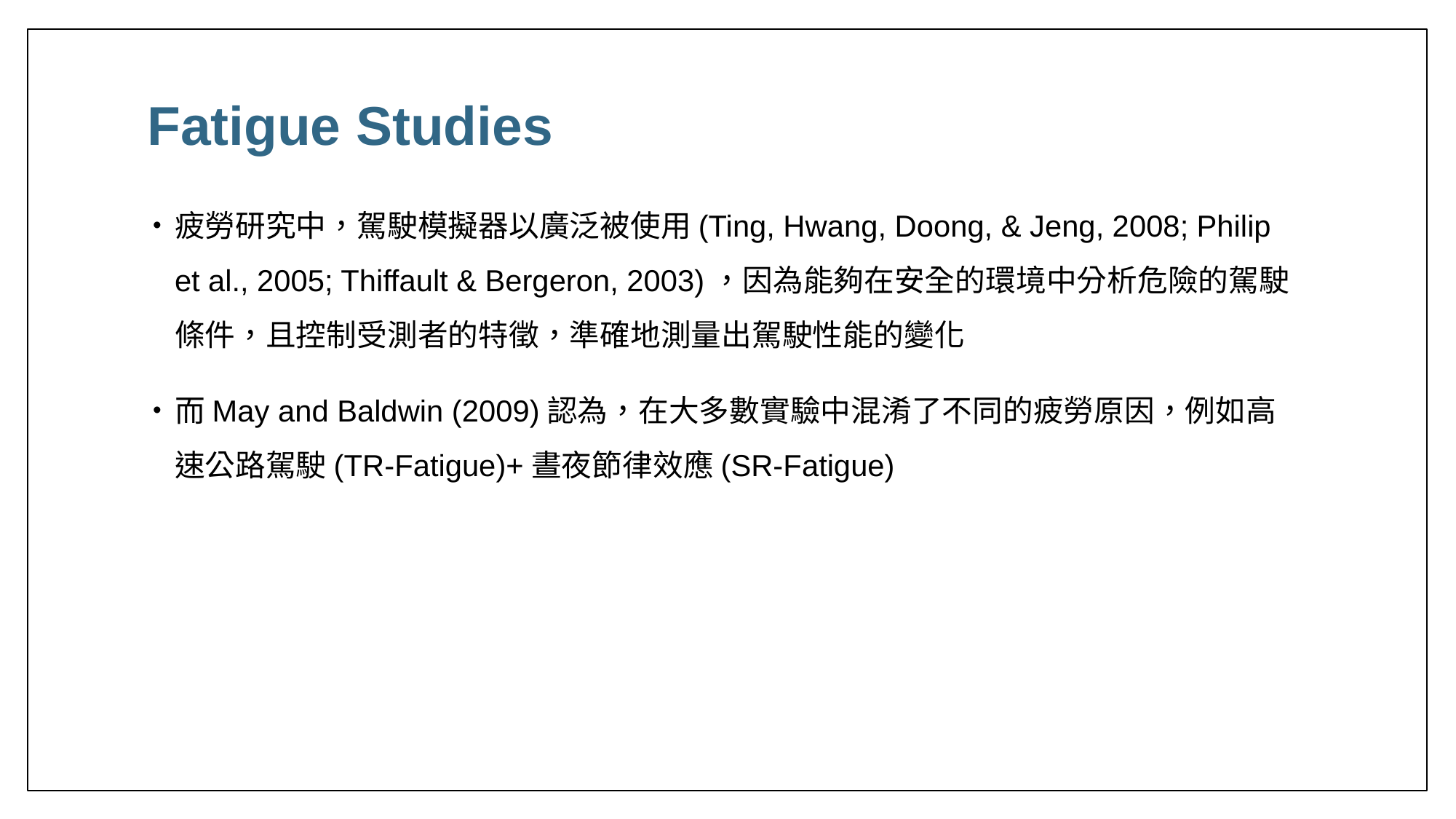

# Fatigue Studies
疲勞研究中，駕駛模擬器以廣泛被使用(Ting, Hwang, Doong, & Jeng, 2008; Philip et al., 2005; Thiffault & Bergeron, 2003)，因為能夠在安全的環境中分析危險的駕駛條件，且控制受測者的特徵，準確地測量出駕駛性能的變化
而May and Baldwin (2009)認為，在大多數實驗中混淆了不同的疲勞原因，例如高速公路駕駛(TR-Fatigue)+晝夜節律效應(SR-Fatigue)